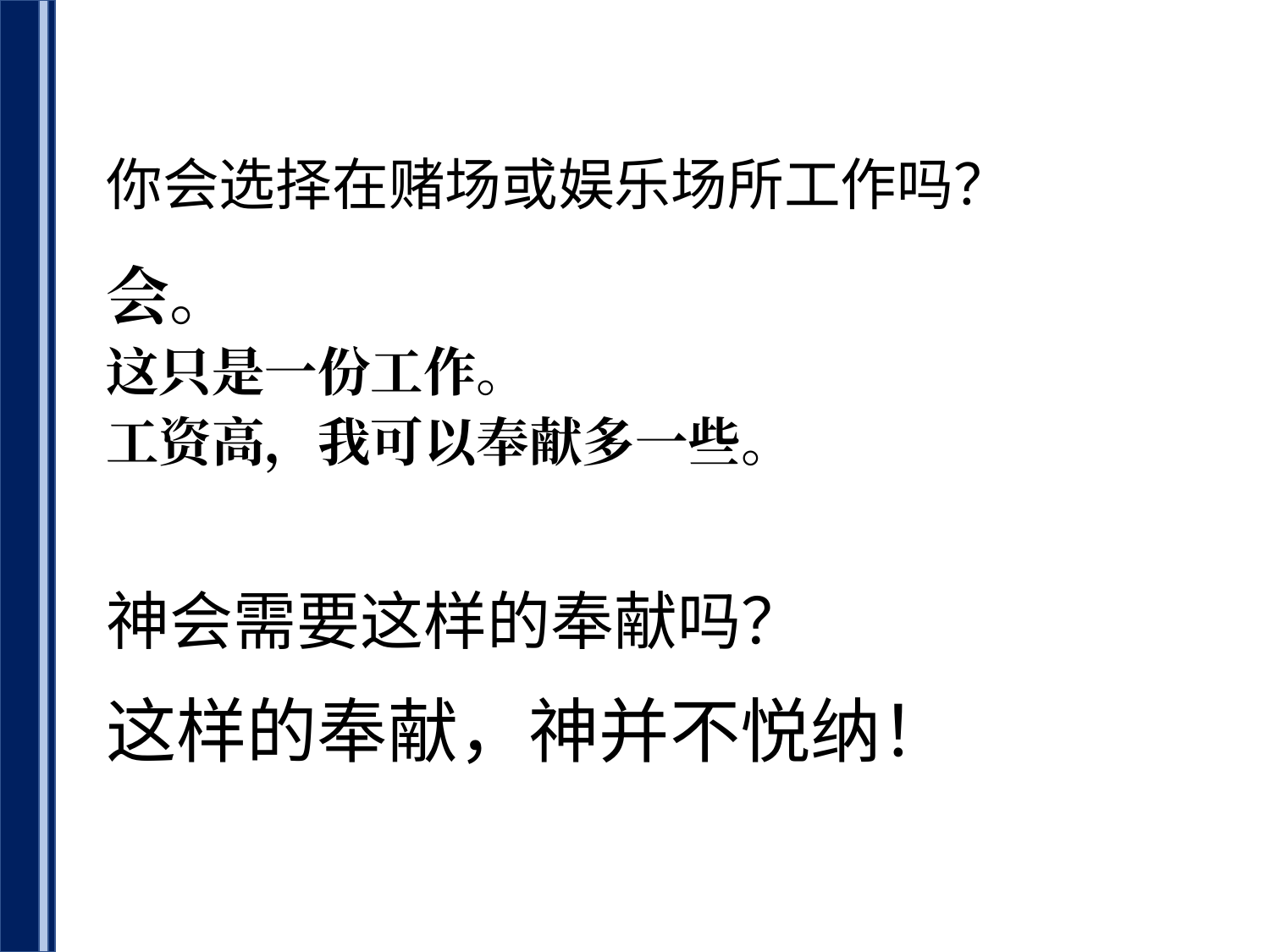

你会选择在赌场或娱乐场所工作吗？

会。
这只是一份工作。
工资高，我可以奉献多一些。

神会需要这样的奉献吗？
这样的奉献，神并不悦纳！